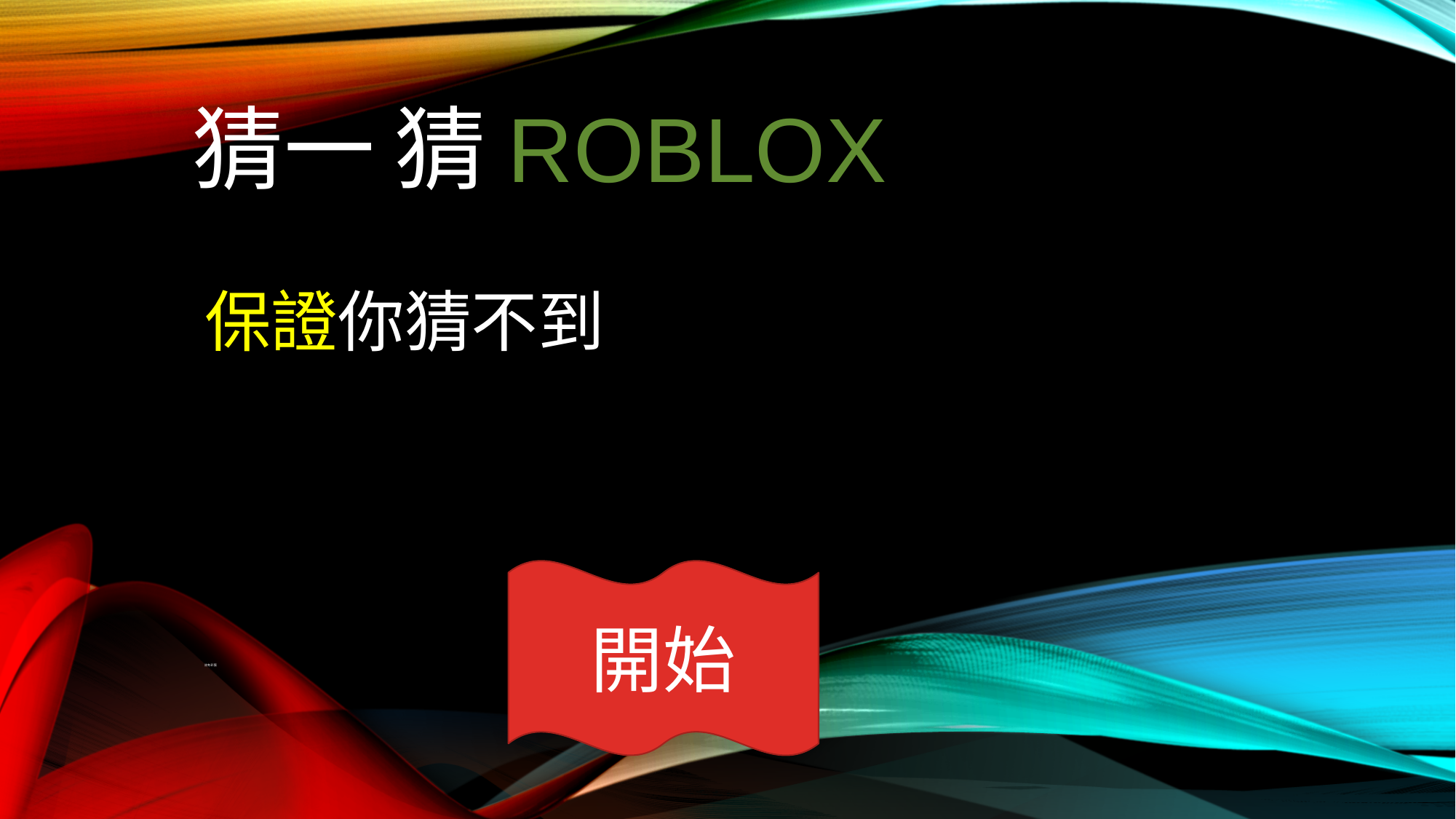

恭喜你找到了第一個彩蛋

# 猜一 猜roblox
保證你猜不到

註有彩蛋
開始